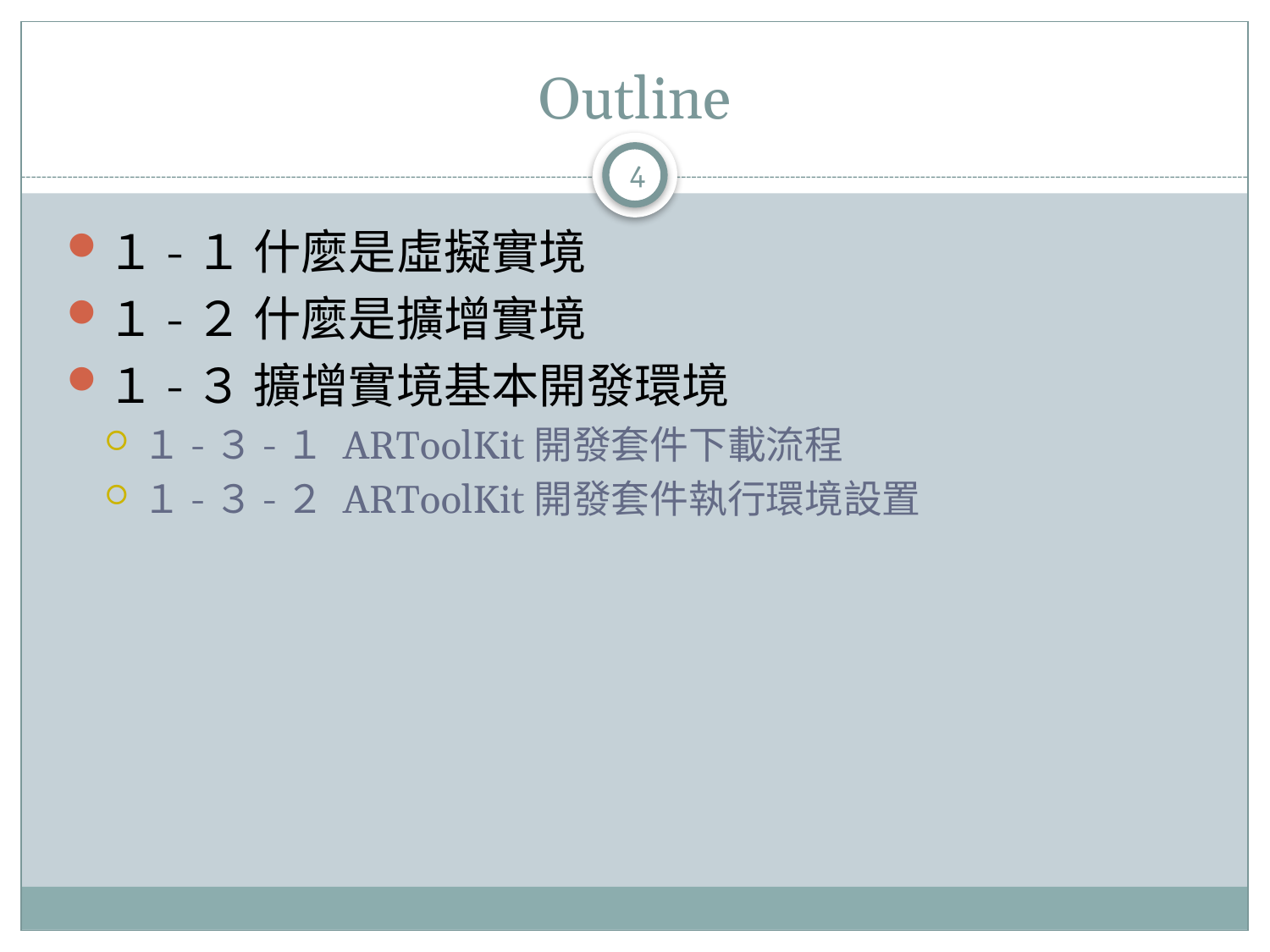

# Outline
4
１-１ 什麼是虛擬實境
１-２ 什麼是擴增實境
１-３ 擴增實境基本開發環境
１-３-１ ARToolKit開發套件下載流程
１-３-２ ARToolKit開發套件執行環境設置